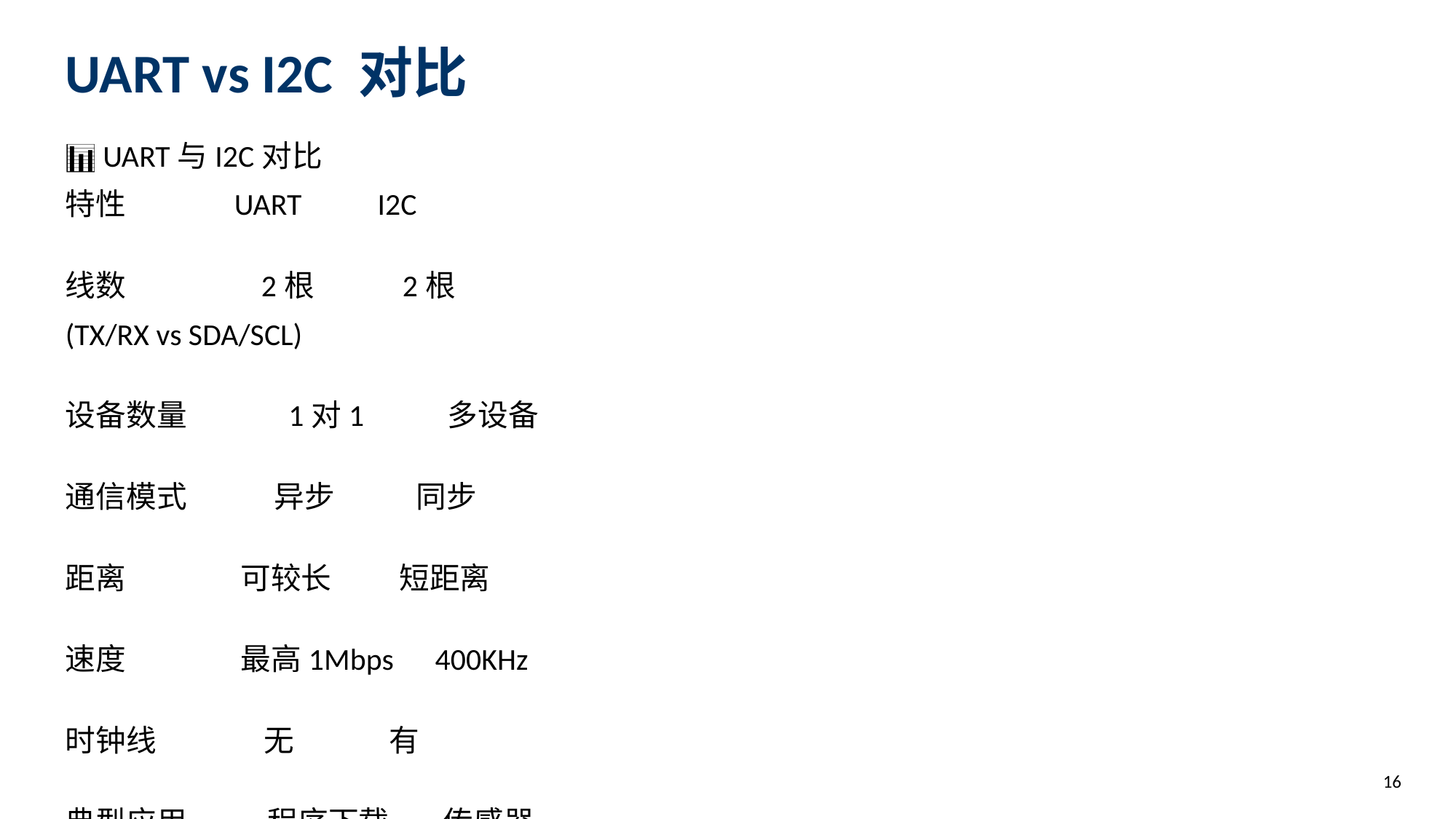

UART vs I2C 对比
📊 UART与I2C对比
特性               UART           I2C

线数                   2根            2根
(TX/RX vs SDA/SCL)

设备数量              1对1           多设备

通信模式             异步            同步

距离                 可较长          短距离

速度                 最高1Mbps      400KHz

时钟线                无              有

典型应用            程序下载        传感器
总结：
• UART：电脑 ↔ ESP32（一对一）
• I2C：ESP32 ↔ 多个传感器（一对多）
16